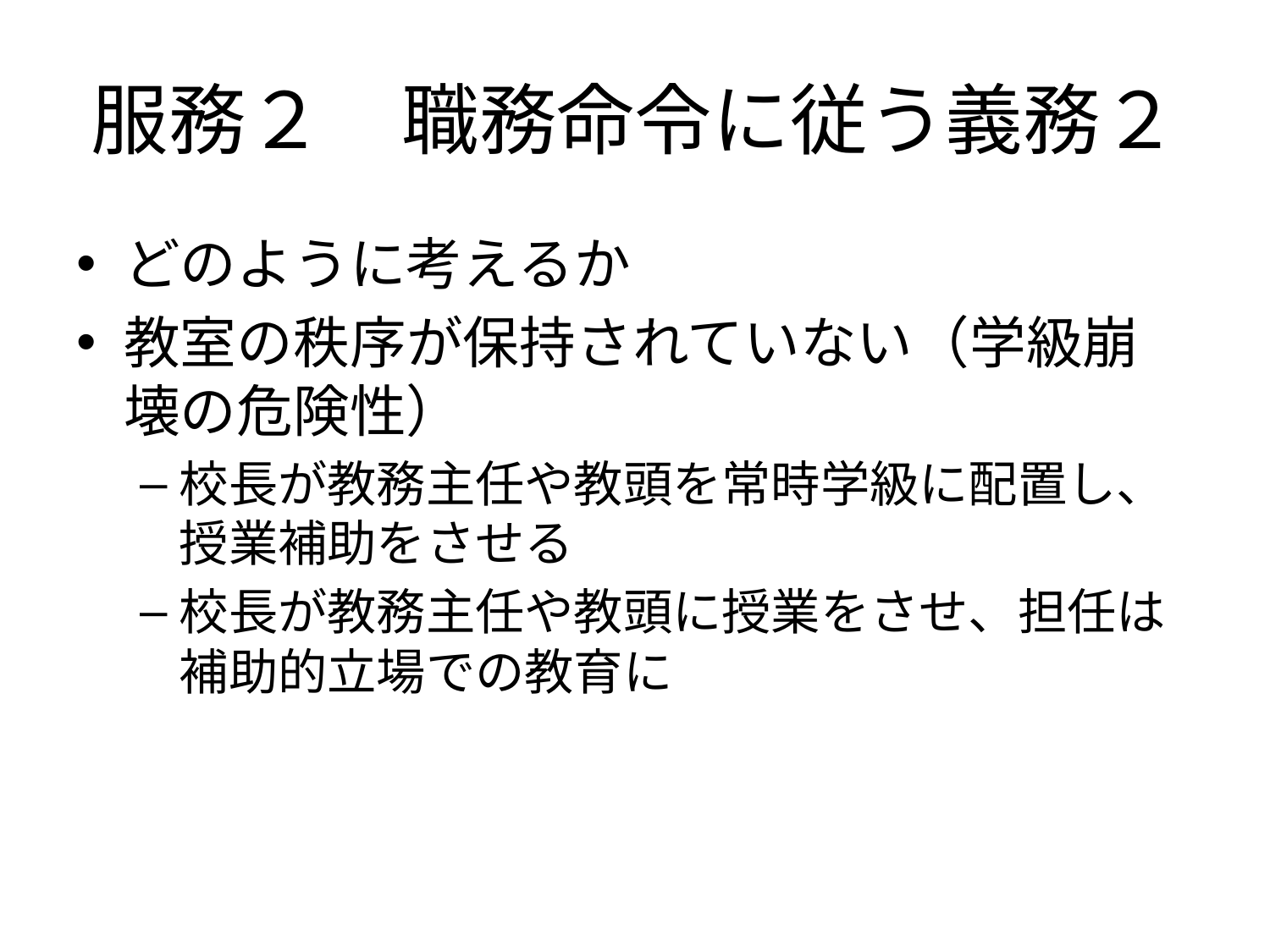

# 服務２　職務命令に従う義務２
どのように考えるか
教室の秩序が保持されていない（学級崩壊の危険性）
校長が教務主任や教頭を常時学級に配置し、授業補助をさせる
校長が教務主任や教頭に授業をさせ、担任は補助的立場での教育に